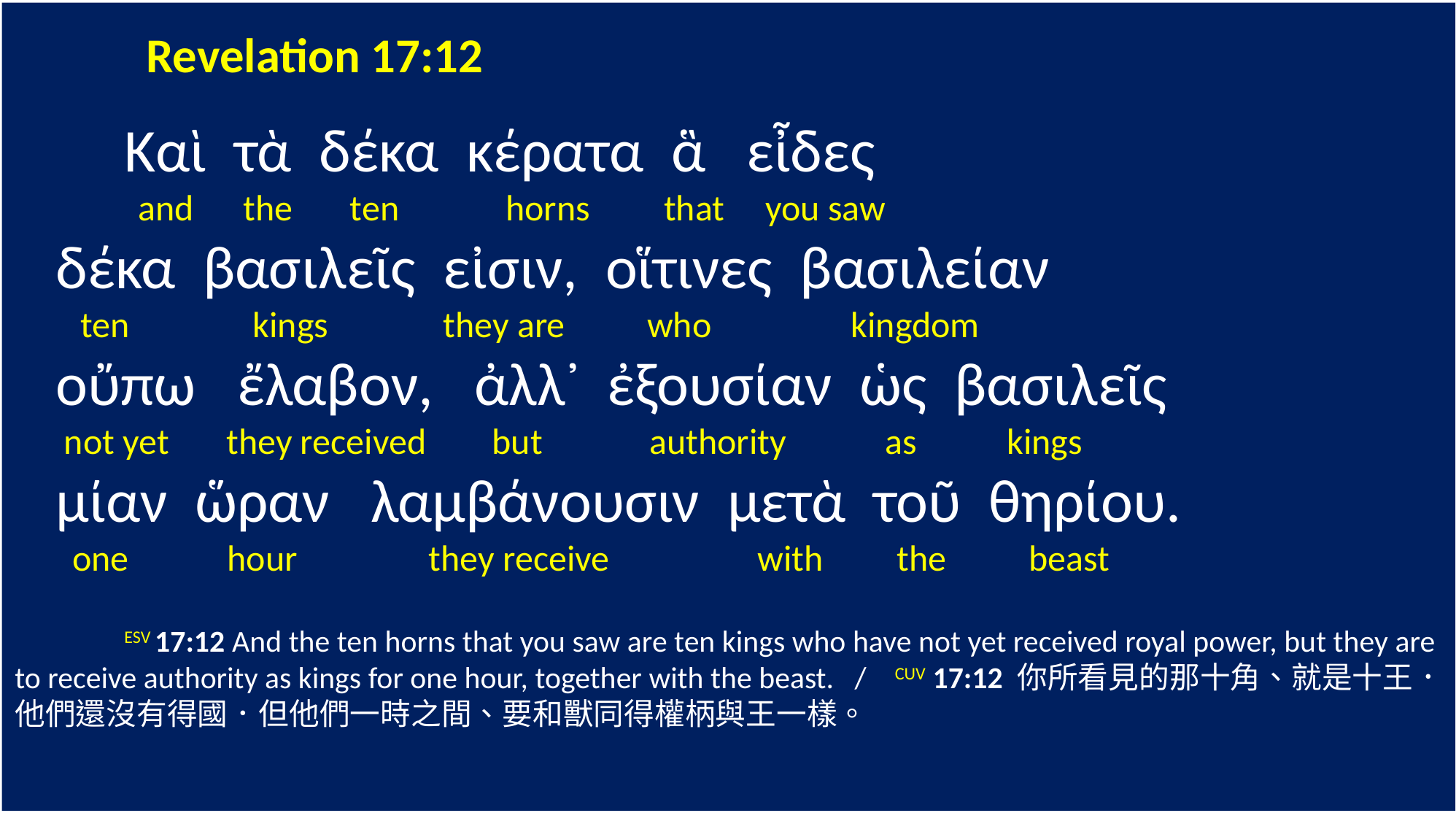

Revelation 17:12

        Καὶ  τὰ  δέκα  κέρατα  ἃ   εἶδες
               and      the       ten             horns         that     you saw
   δέκα  βασιλεῖς  εἰσιν,  οἵτινες  βασιλείαν
        ten               kings              they are          who                 kingdom
   οὔπω   ἔλαβον,   ἀλλ᾽  ἐξουσίαν  ὡς  βασιλεῖς
      not yet       they received        but             authority            as           kings
   μίαν  ὥραν   λαμβάνουσιν  μετὰ  τοῦ  θηρίου.
       one            hour                they receive                  with         the          beast

 	ESV 17:12 And the ten horns that you saw are ten kings who have not yet received royal power, but they are to receive authority as kings for one hour, together with the beast.   /    CUV 17:12 你所看見的那十角、就是十王．他們還沒有得國．但他們一時之間、要和獸同得權柄與王一樣。